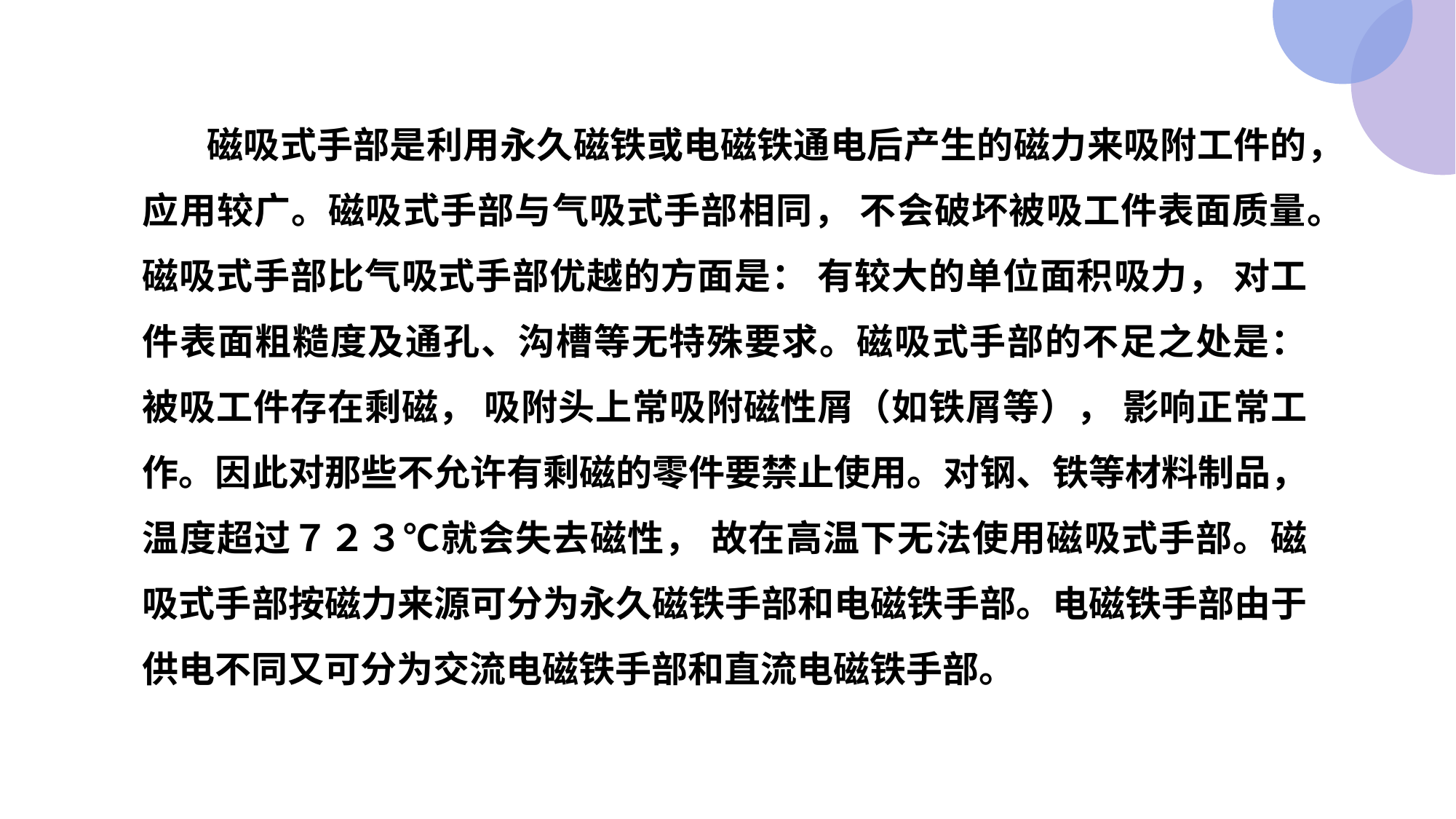

磁吸式手部是利用永久磁铁或电磁铁通电后产生的磁力来吸附工件的，应用较广。磁吸式手部与气吸式手部相同， 不会破坏被吸工件表面质量。磁吸式手部比气吸式手部优越的方面是： 有较大的单位面积吸力， 对工件表面粗糙度及通孔、沟槽等无特殊要求。磁吸式手部的不足之处是： 被吸工件存在剩磁， 吸附头上常吸附磁性屑（如铁屑等）， 影响正常工作。因此对那些不允许有剩磁的零件要禁止使用。对钢、铁等材料制品， 温度超过７２３℃就会失去磁性， 故在高温下无法使用磁吸式手部。磁吸式手部按磁力来源可分为永久磁铁手部和电磁铁手部。电磁铁手部由于供电不同又可分为交流电磁铁手部和直流电磁铁手部。